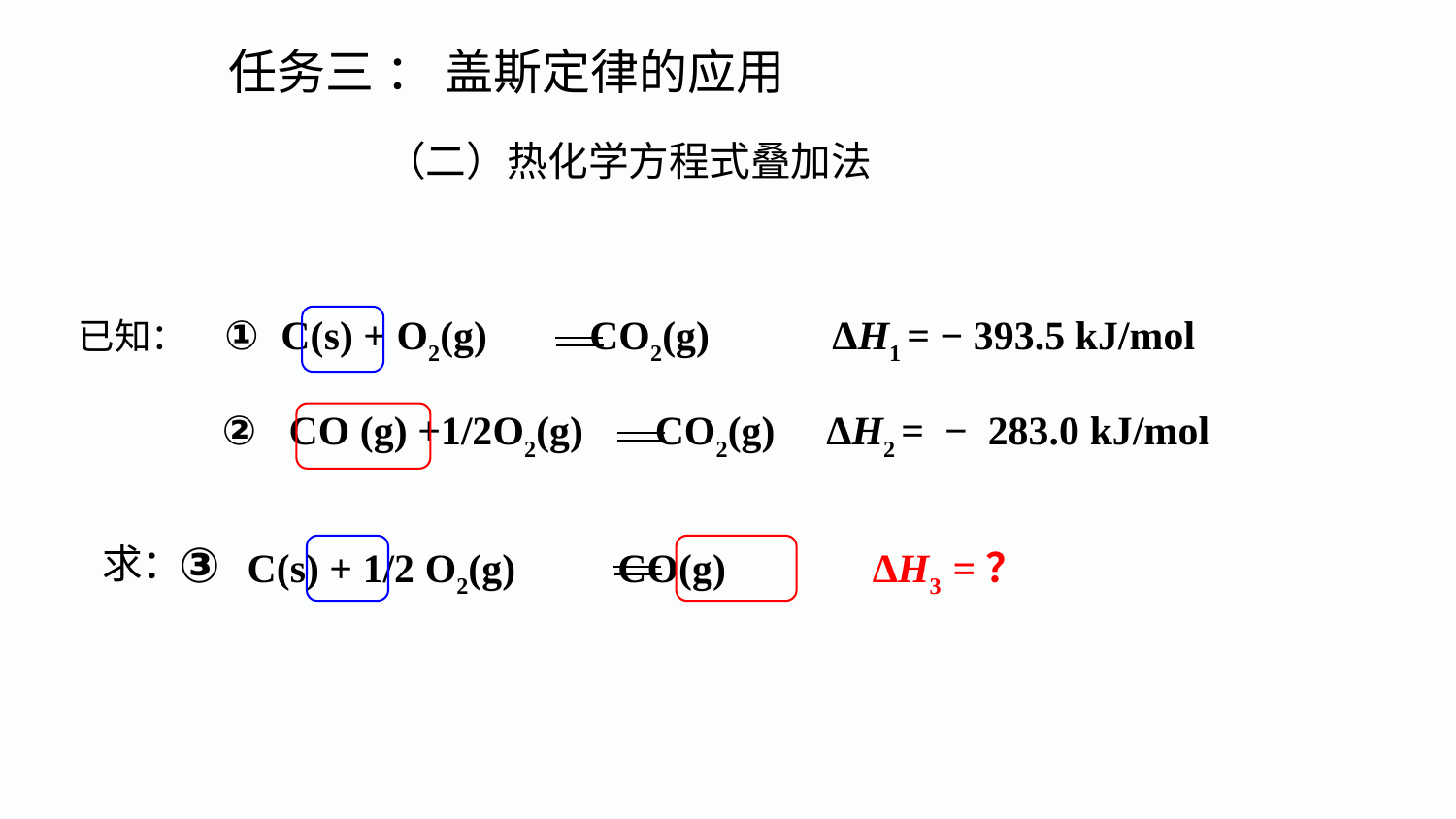

任务三 ： 盖斯定律的应用
（二）热化学方程式叠加法
已知：
 ①  C(s) + O2(g)          CO2(g)            ΔH1 = − 393.5 kJ/mol

②   CO (g) +1/2O2(g)       CO2(g)     ΔH2 =  −  283.0 kJ/mol

    ③  C(s) + 1/2 O2(g)          CO(g)
求：
ΔH3  =？